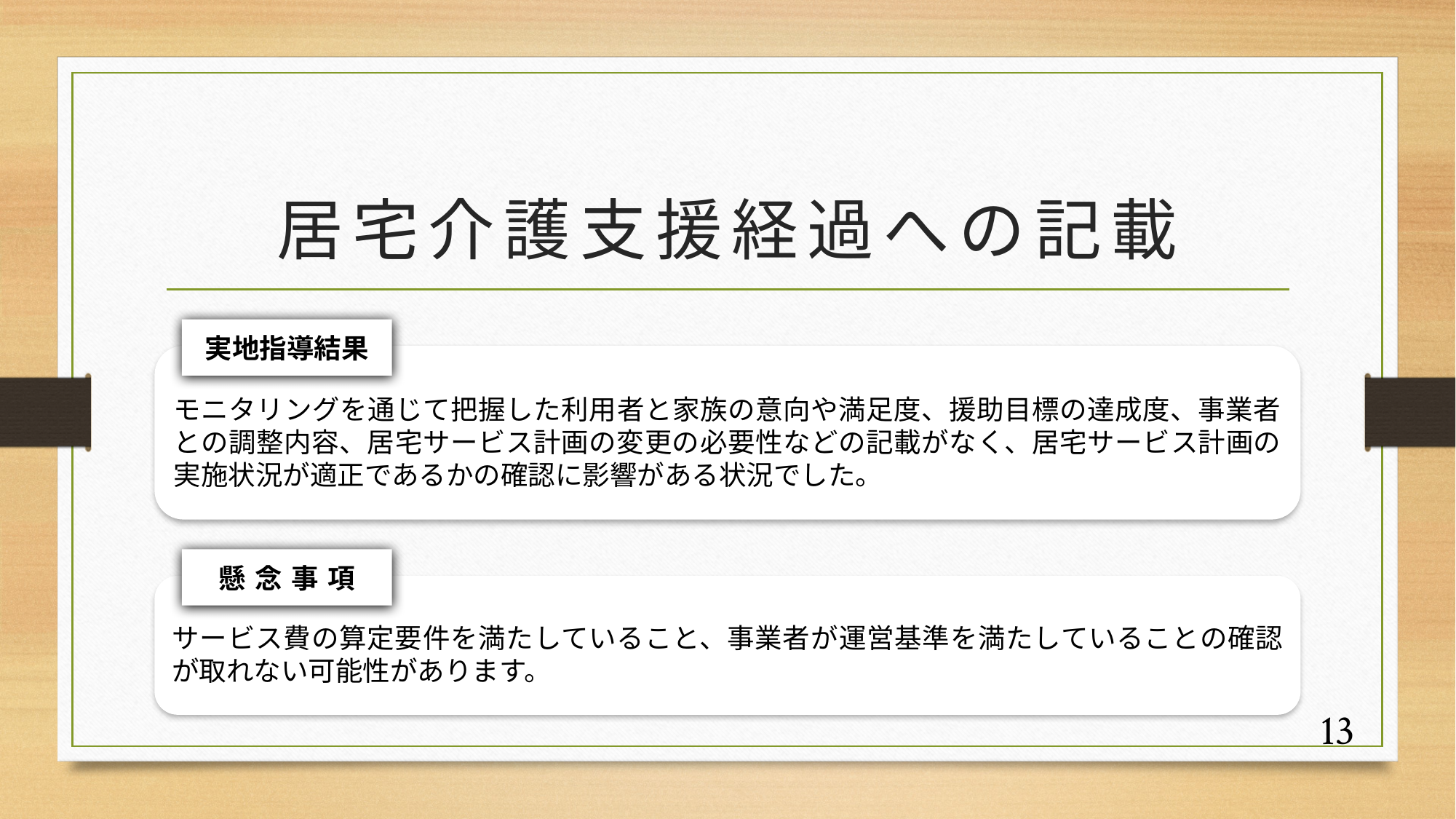

# 居宅介護支援経過への記載
実地指導結果

モニタリングを通じて把握した利用者と家族の意向や満足度、援助目標の達成度、事業者との調整内容、居宅サービス計画の変更の必要性などの記載がなく、居宅サービス計画の実施状況が適正であるかの確認に影響がある状況でした。
懸念事項

サービス費の算定要件を満たしていること、事業者が運営基準を満たしていることの確認が取れない可能性があります。
13